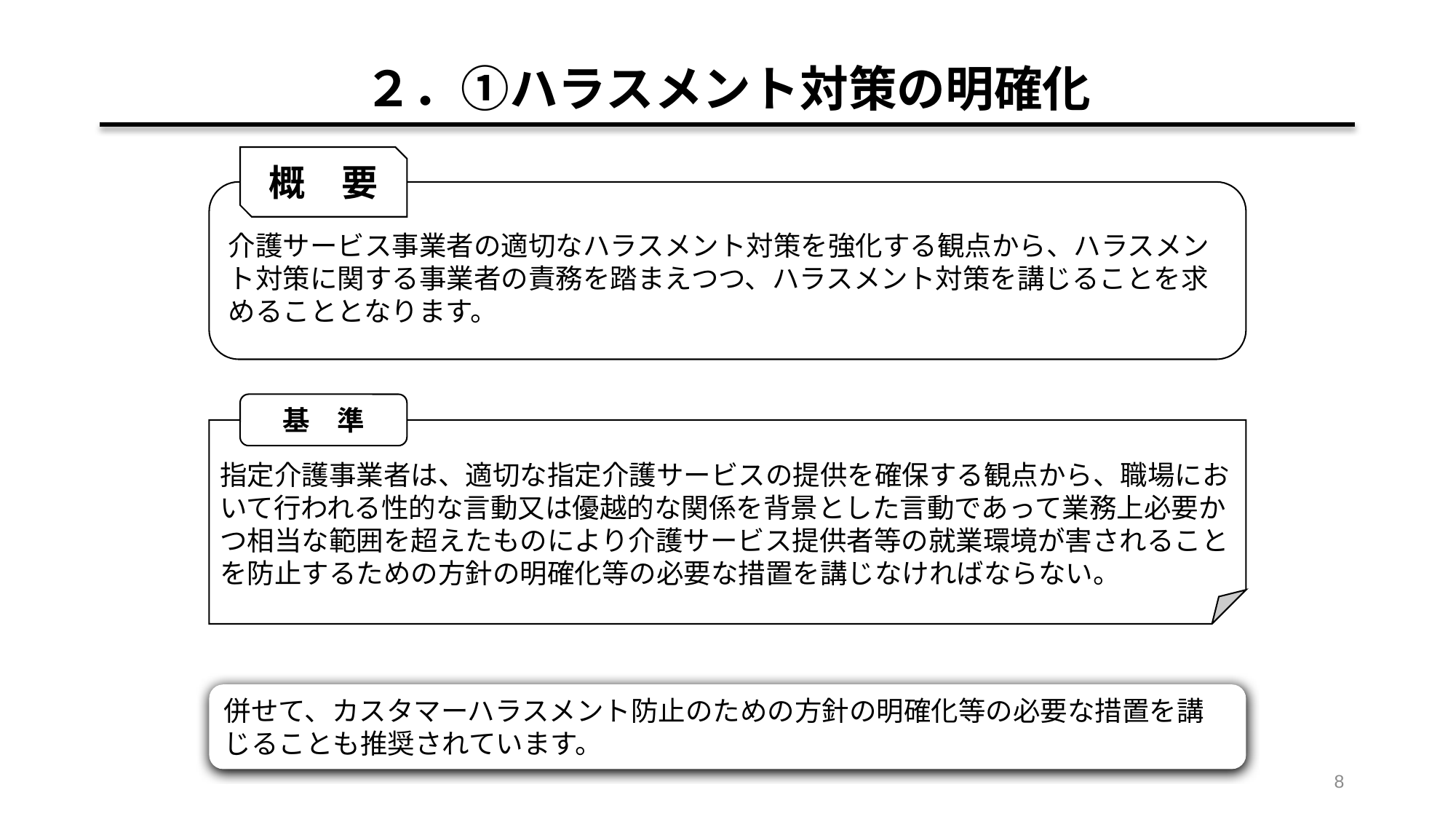

# ２．①ハラスメント対策の明確化
概　要

介護サービス事業者の適切なハラスメント対策を強化する観点から、ハラスメント対策に関する事業者の責務を踏まえつつ、ハラスメント対策を講じることを求めることとなります。
基　準

指定介護事業者は、適切な指定介護サービスの提供を確保する観点から、職場において行われる性的な言動又は優越的な関係を背景とした言動であって業務上必要かつ相当な範囲を超えたものにより介護サービス提供者等の就業環境が害されることを防止するための方針の明確化等の必要な措置を講じなければならない。
併せて、カスタマーハラスメント防止のための方針の明確化等の必要な措置を講じることも推奨されています。
8